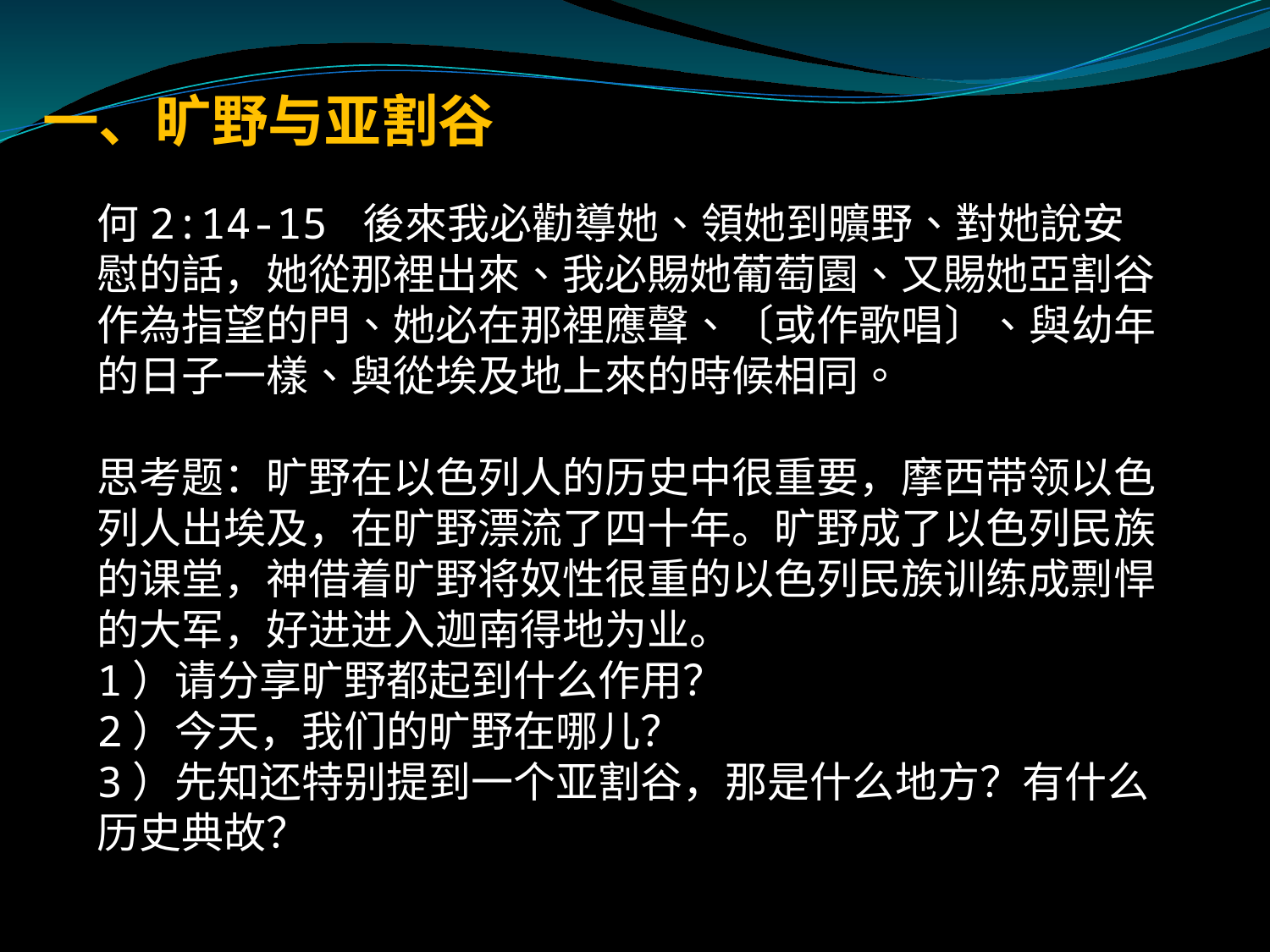

# 一、旷野与亚割谷
何2:14-15 後來我必勸導她、領她到曠野、對她說安慰的話，她從那裡出來、我必賜她葡萄園、又賜她亞割谷作為指望的門、她必在那裡應聲、〔或作歌唱〕、與幼年的日子一樣、與從埃及地上來的時候相同。

思考题：旷野在以色列人的历史中很重要，摩西带领以色列人出埃及，在旷野漂流了四十年。旷野成了以色列民族的课堂，神借着旷野将奴性很重的以色列民族训练成剽悍的大军，好进进入迦南得地为业。
1）请分享旷野都起到什么作用？
2）今天，我们的旷野在哪儿？
3）先知还特别提到一个亚割谷，那是什么地方？有什么历史典故？